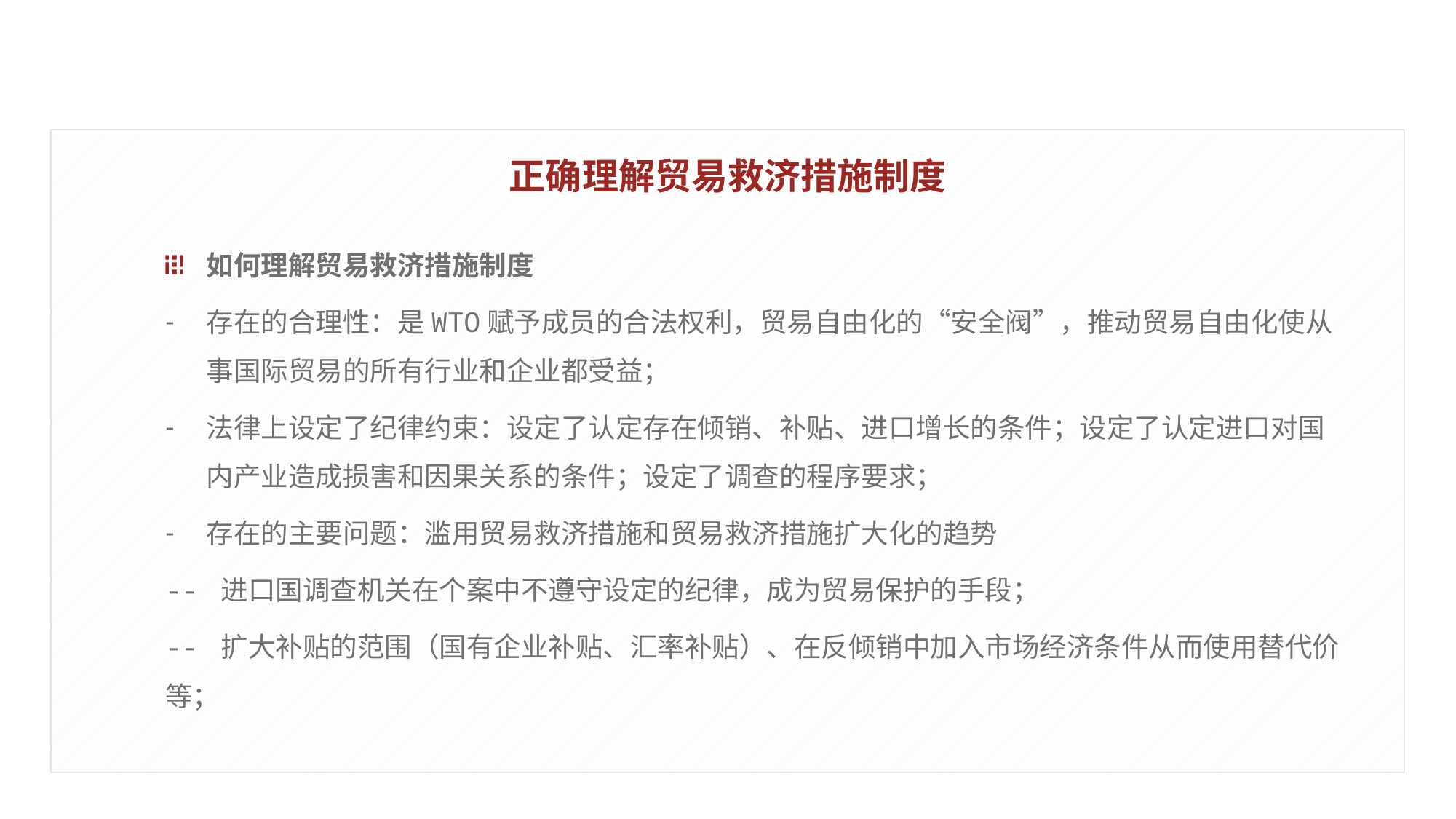

正确理解贸易救济措施制度
如何理解贸易救济措施制度
存在的合理性：是WTO赋予成员的合法权利，贸易自由化的“安全阀”，推动贸易自由化使从事国际贸易的所有行业和企业都受益；
法律上设定了纪律约束：设定了认定存在倾销、补贴、进口增长的条件；设定了认定进口对国内产业造成损害和因果关系的条件；设定了调查的程序要求；
存在的主要问题：滥用贸易救济措施和贸易救济措施扩大化的趋势
-- 进口国调查机关在个案中不遵守设定的纪律，成为贸易保护的手段；
-- 扩大补贴的范围（国有企业补贴、汇率补贴）、在反倾销中加入市场经济条件从而使用替代价等；